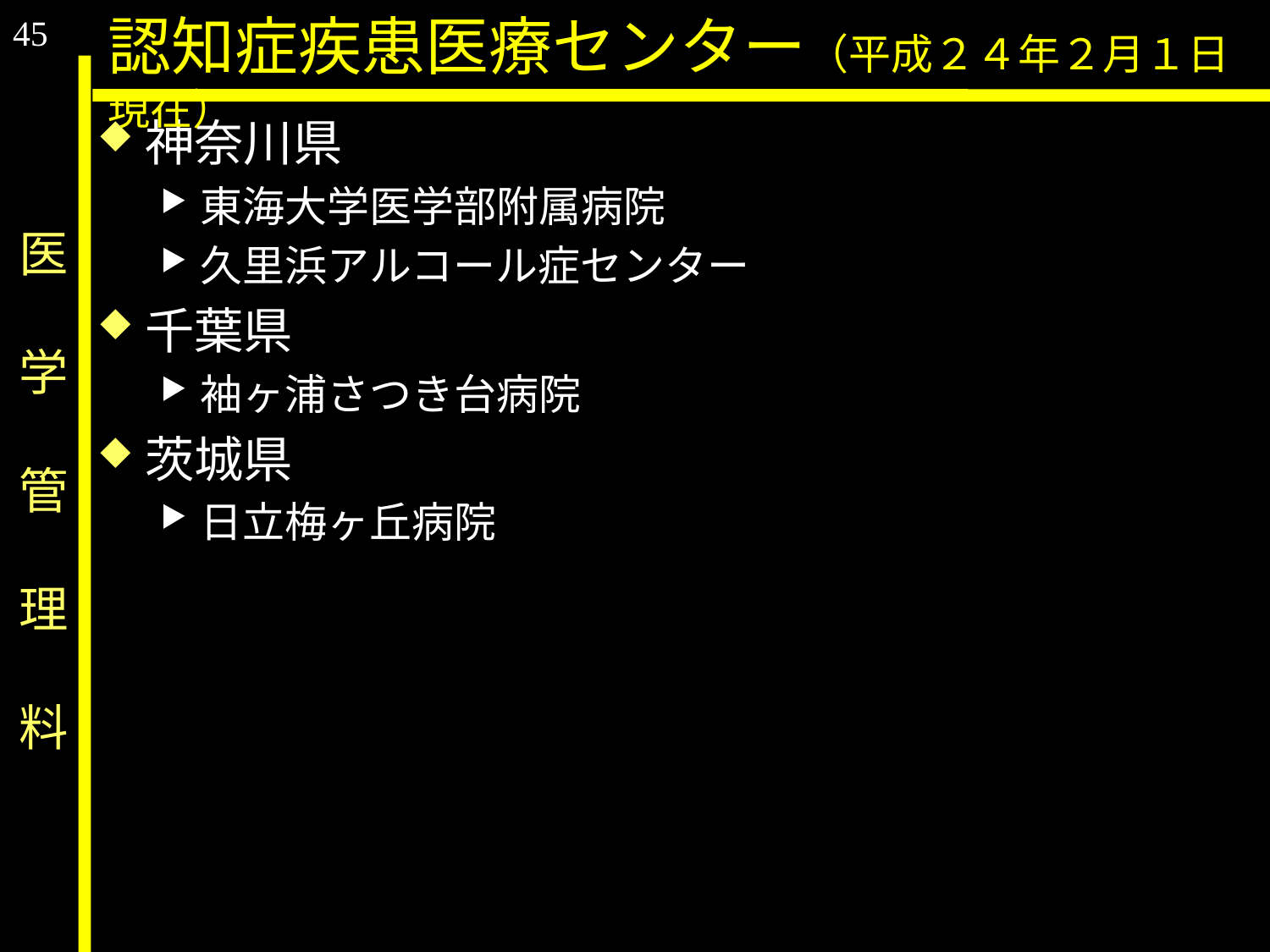

45
認知症疾患医療センター（平成２４年２月１日現在）

神奈川県
東海大学医学部附属病院
久里浜アルコール症センター
千葉県
袖ヶ浦さつき台病院
茨城県
日立梅ヶ丘病院

医　学　管　理　料